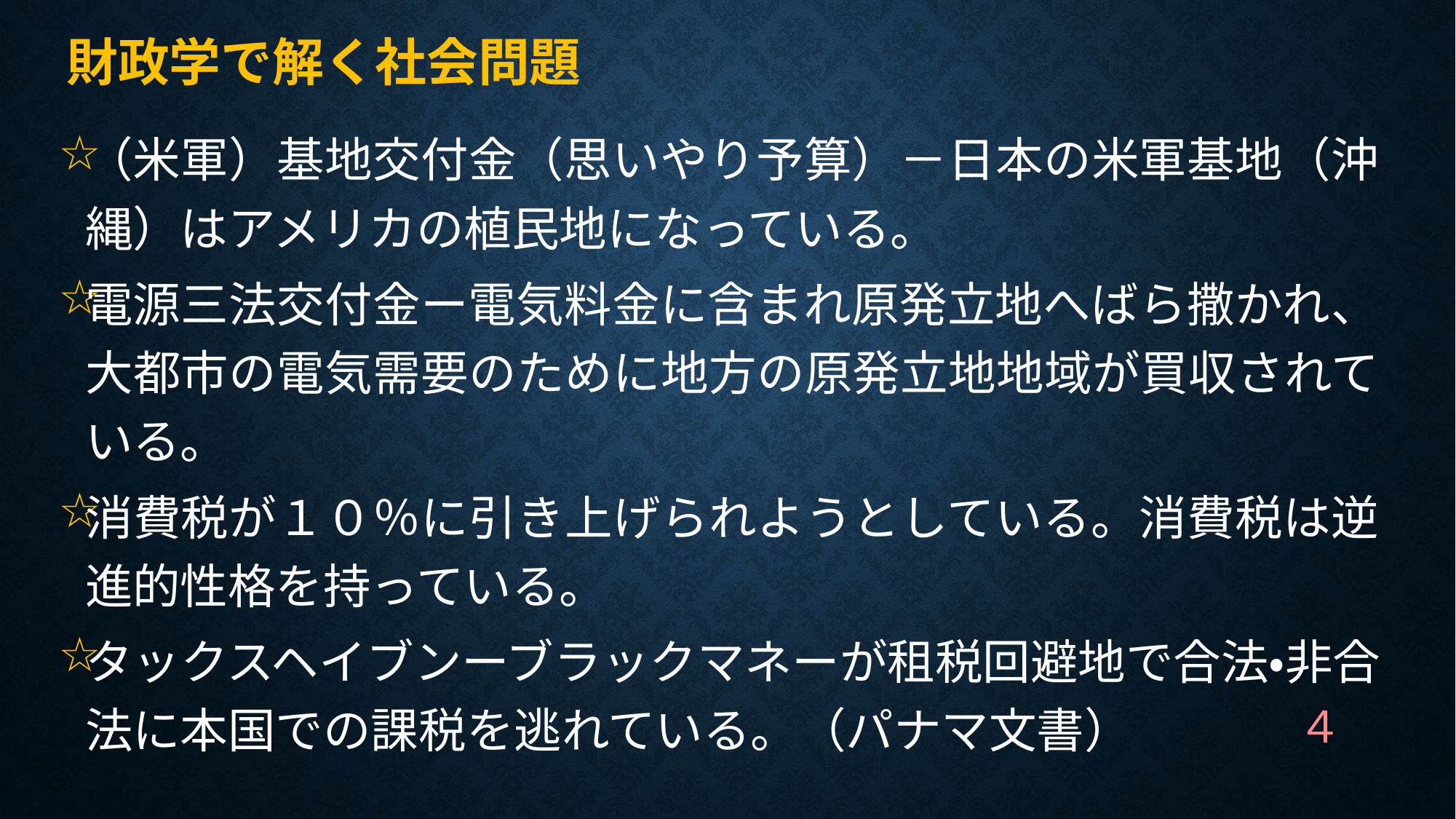

# 財政学で解く社会問題
（米軍）基地交付金（思いやり予算）－日本の米軍基地（沖縄）はアメリカの植民地になっている。
電源三法交付金ー電気料金に含まれ原発立地へばら撒かれ、大都市の電気需要のために地方の原発立地地域が買収されている。
消費税が１０％に引き上げられようとしている。消費税は逆進的性格を持っている。
タックスヘイブンーブラックマネーが租税回避地で合法・非合法に本国での課税を逃れている。（パナマ文書）
4